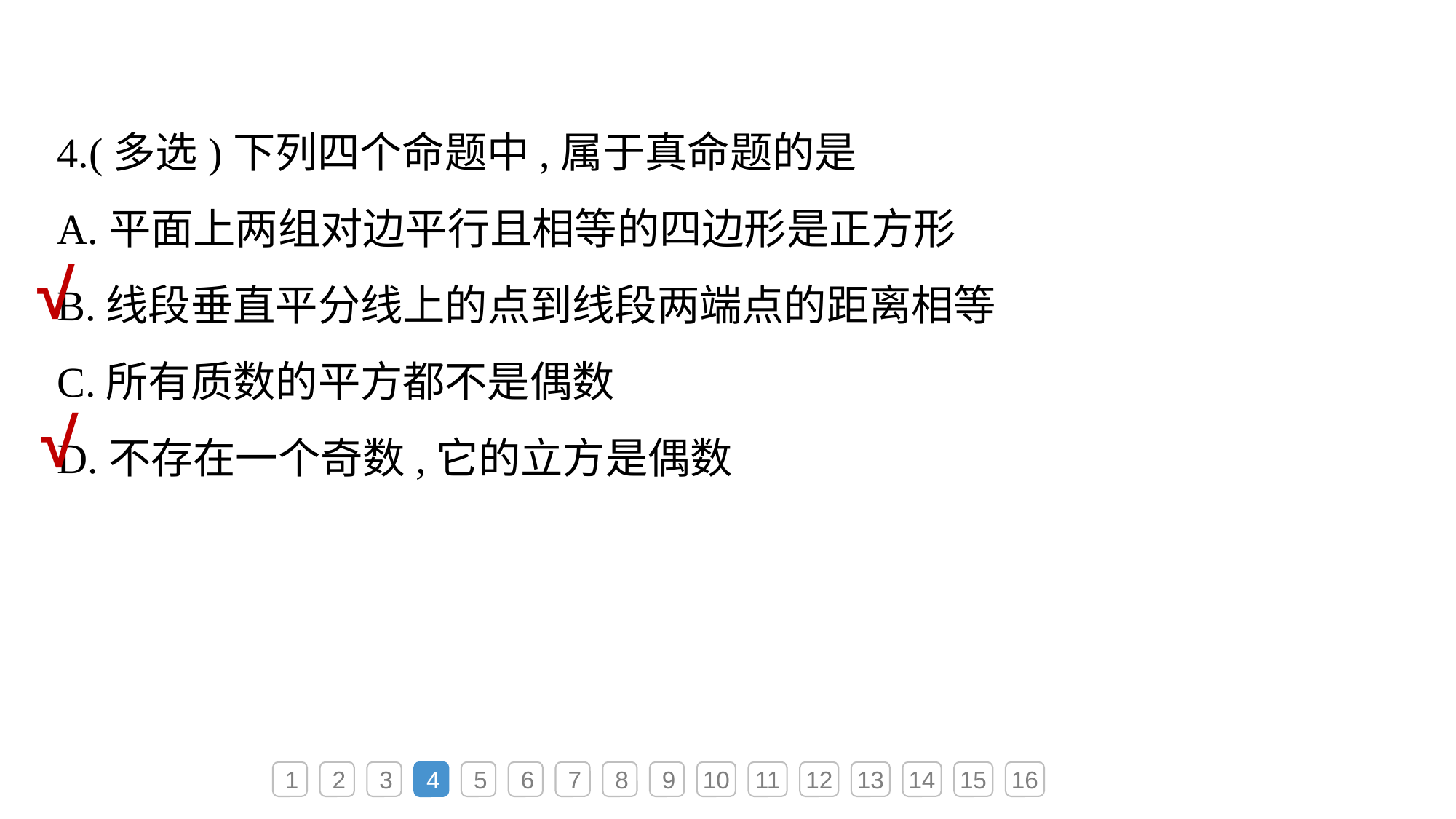

4.(多选)下列四个命题中,属于真命题的是
A.平面上两组对边平行且相等的四边形是正方形
B.线段垂直平分线上的点到线段两端点的距离相等
C.所有质数的平方都不是偶数
D.不存在一个奇数,它的立方是偶数
√
√
1
2
3
4
5
6
7
8
9
10
11
12
13
14
15
16